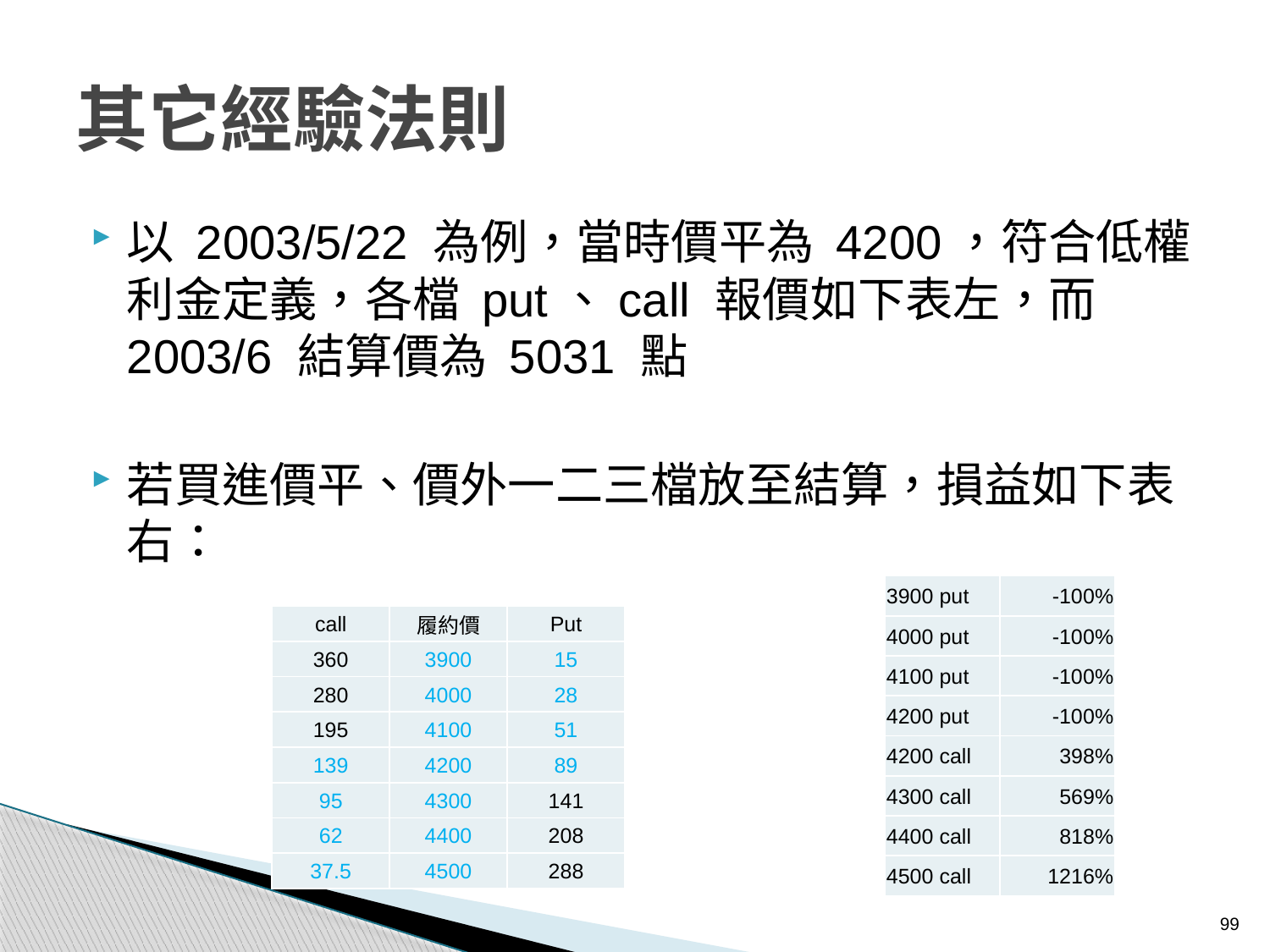

# 其它經驗法則
以 2003/5/22 為例，當時價平為 4200，符合低權利金定義，各檔 put、call 報價如下表左，而 2003/6 結算價為 5031 點

若買進價平、價外一二三檔放至結算，損益如下表右：

| 3900 put | -100% |
| --- | --- |
| 4000 put | -100% |
| 4100 put | -100% |
| 4200 put | -100% |
| 4200 call | 398% |
| 4300 call | 569% |
| 4400 call | 818% |
| 4500 call | 1216% |
| call | 履約價 | Put |
| --- | --- | --- |
| 360 | 3900 | 15 |
| 280 | 4000 | 28 |
| 195 | 4100 | 51 |
| 139 | 4200 | 89 |
| 95 | 4300 | 141 |
| 62 | 4400 | 208 |
| 37.5 | 4500 | 288 |
99